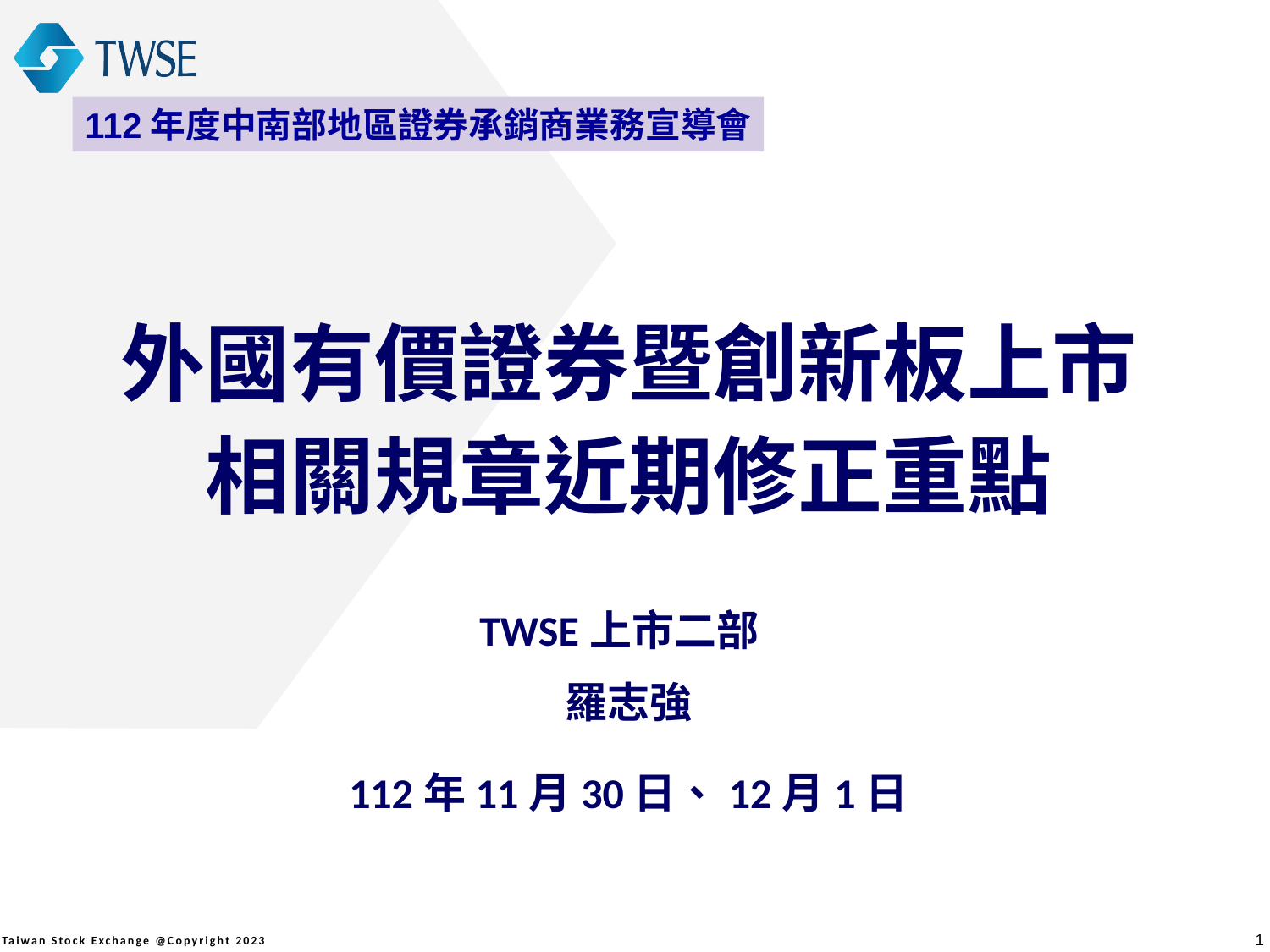

112年度中南部地區證券承銷商業務宣導會

外國有價證券暨創新板上市
相關規章近期修正重點
TWSE上市二部
羅志強
112年11月30日、12月1日
1